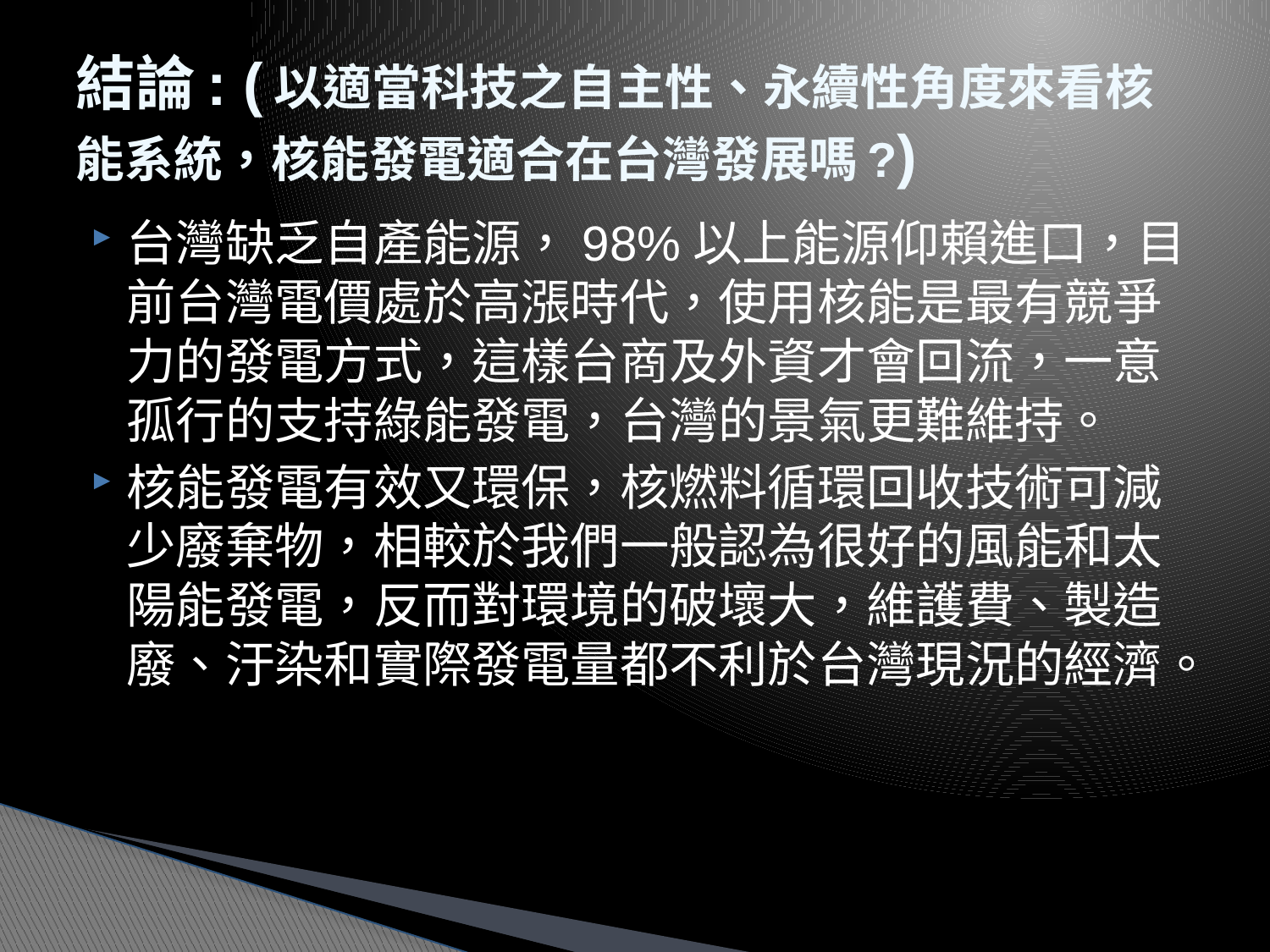

# 結論: (以適當科技之自主性、永續性角度來看核能系統，核能發電適合在台灣發展嗎?)
台灣缺乏自產能源，98%以上能源仰賴進口，目前台灣電價處於高漲時代，使用核能是最有競爭力的發電方式，這樣台商及外資才會回流，一意孤行的支持綠能發電，台灣的景氣更難維持。
核能發電有效又環保，核燃料循環回收技術可減少廢棄物，相較於我們一般認為很好的風能和太陽能發電，反而對環境的破壞大，維護費、製造廢、汙染和實際發電量都不利於台灣現況的經濟。